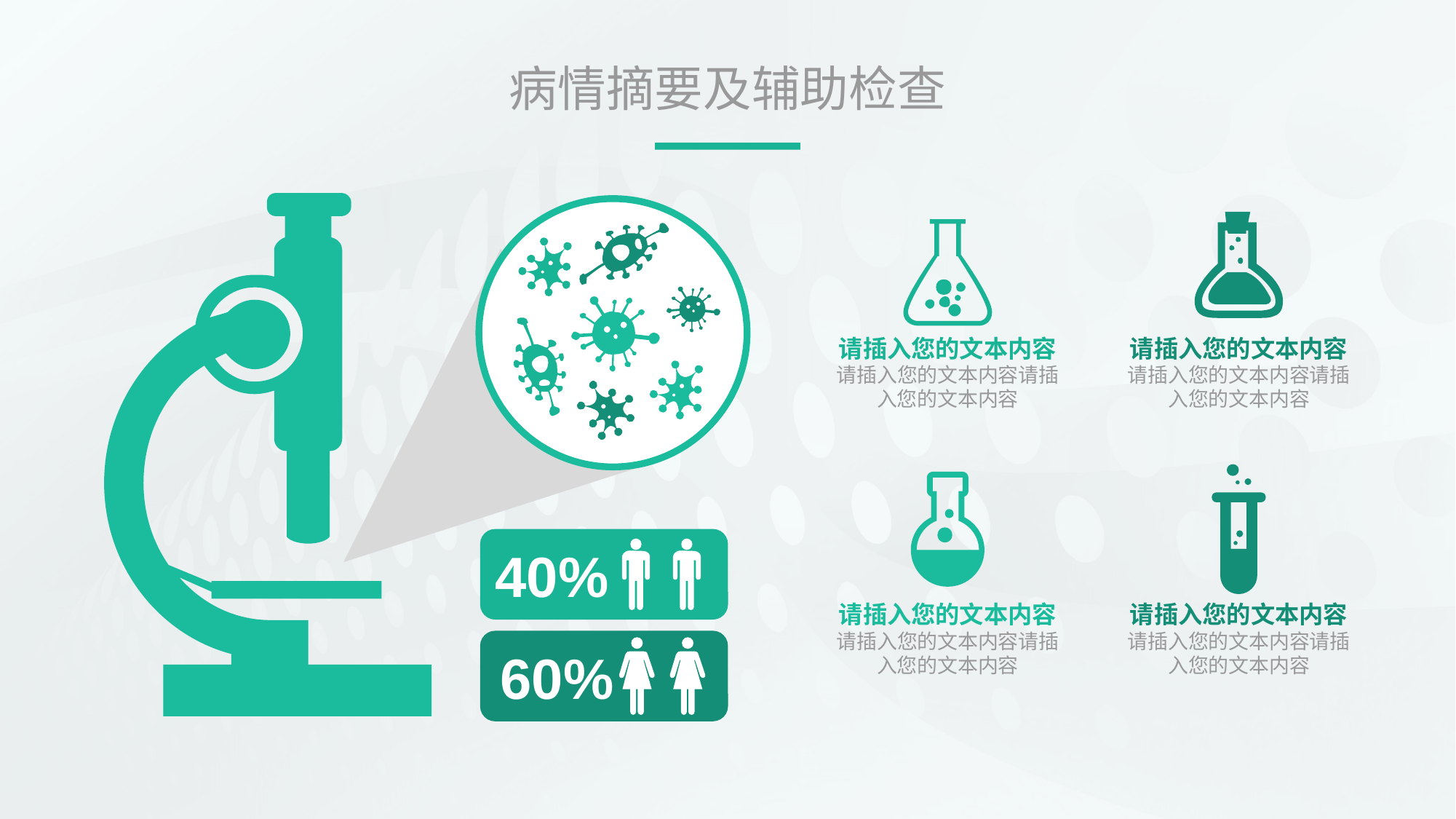

# 病情摘要及辅助检查

请插入您的文本内容请插入您的文本内容请插入您的文本内容
请插入您的文本内容请插入您的文本内容请插入您的文本内容

40%
请插入您的文本内容请插入您的文本内容请插入您的文本内容
请插入您的文本内容请插入您的文本内容请插入您的文本内容

60%